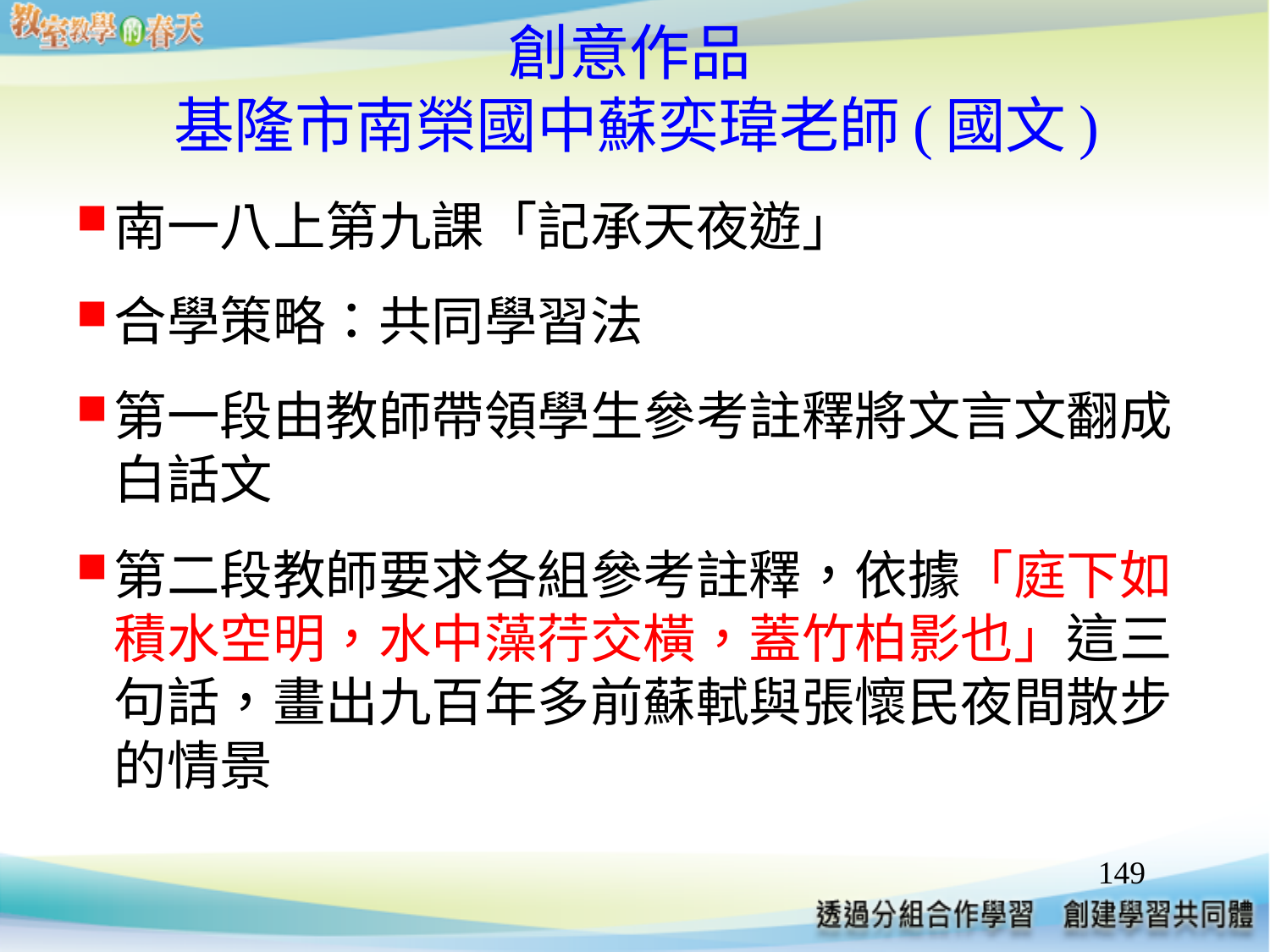

# 創意作品 基隆市南榮國中蘇奕瑋老師(國文)
南一八上第九課「記承天夜遊」
合學策略：共同學習法
第一段由教師帶領學生參考註釋將文言文翻成白話文
第二段教師要求各組參考註釋，依據「庭下如積水空明，水中藻荇交橫，蓋竹柏影也」這三句話，畫出九百年多前蘇軾與張懷民夜間散步的情景

149